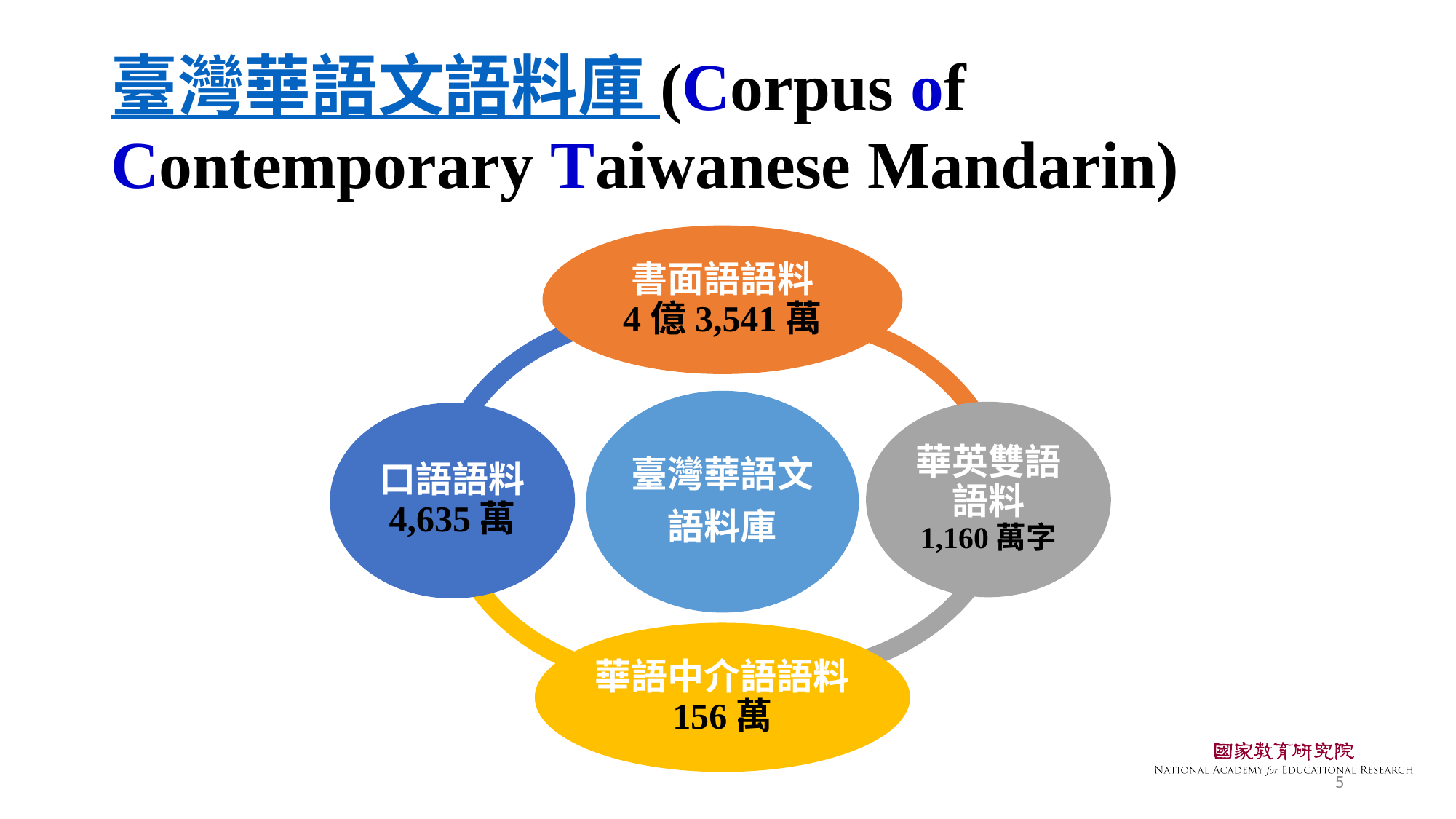

# 臺灣華語文語料庫 (Corpus of Contemporary Taiwanese Mandarin)
臺灣華語文
語料庫
書面語語料
4億3,541萬
華英雙語
語料
1,160萬字
華語中介語語料
156萬
口語語料
4,635萬
5